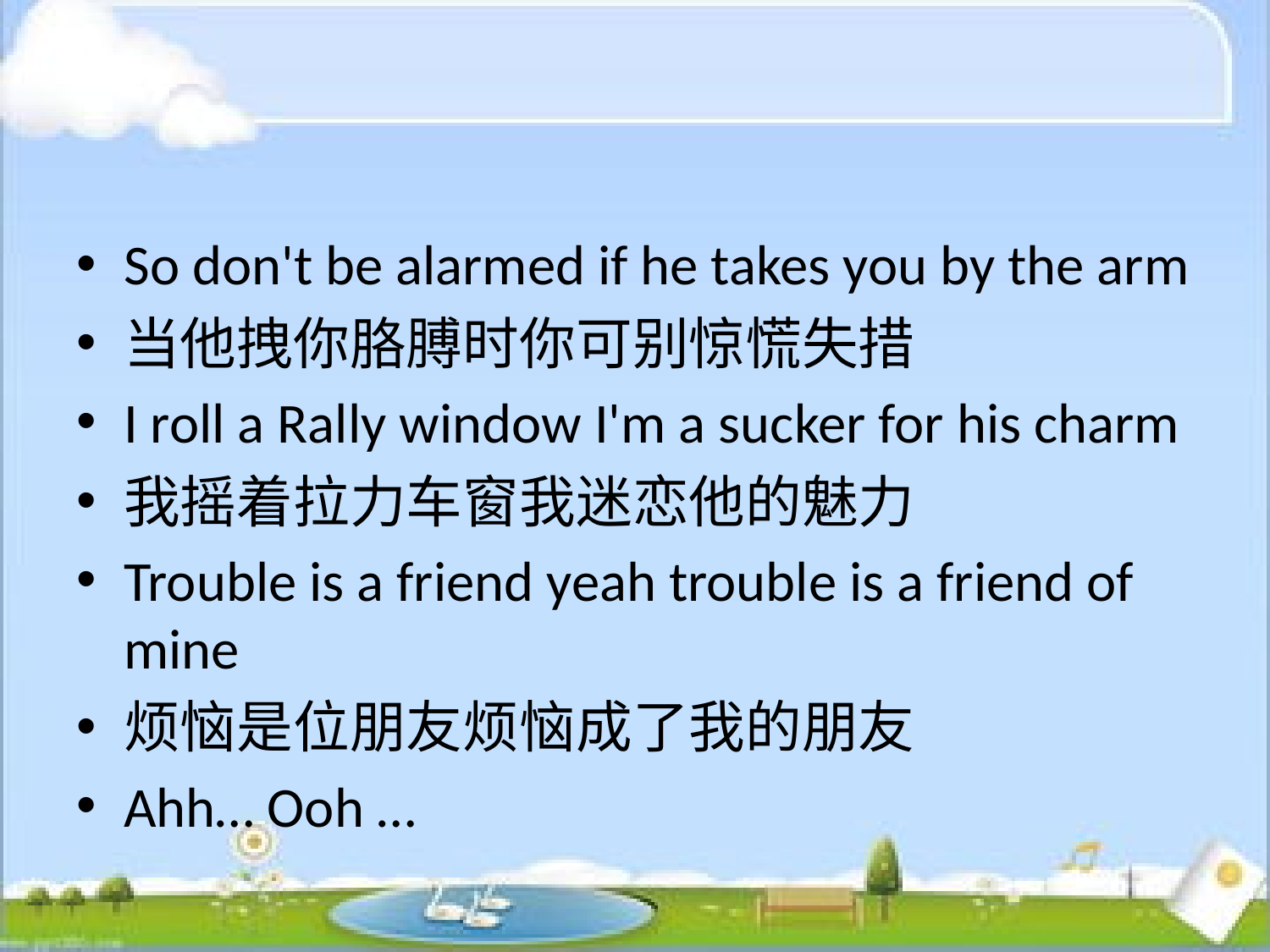

So don't be alarmed if he takes you by the arm
当他拽你胳膊时你可别惊慌失措
I roll a Rally window I'm a sucker for his charm
我摇着拉力车窗我迷恋他的魅力
Trouble is a friend yeah trouble is a friend of mine
烦恼是位朋友烦恼成了我的朋友
Ahh… Ooh …